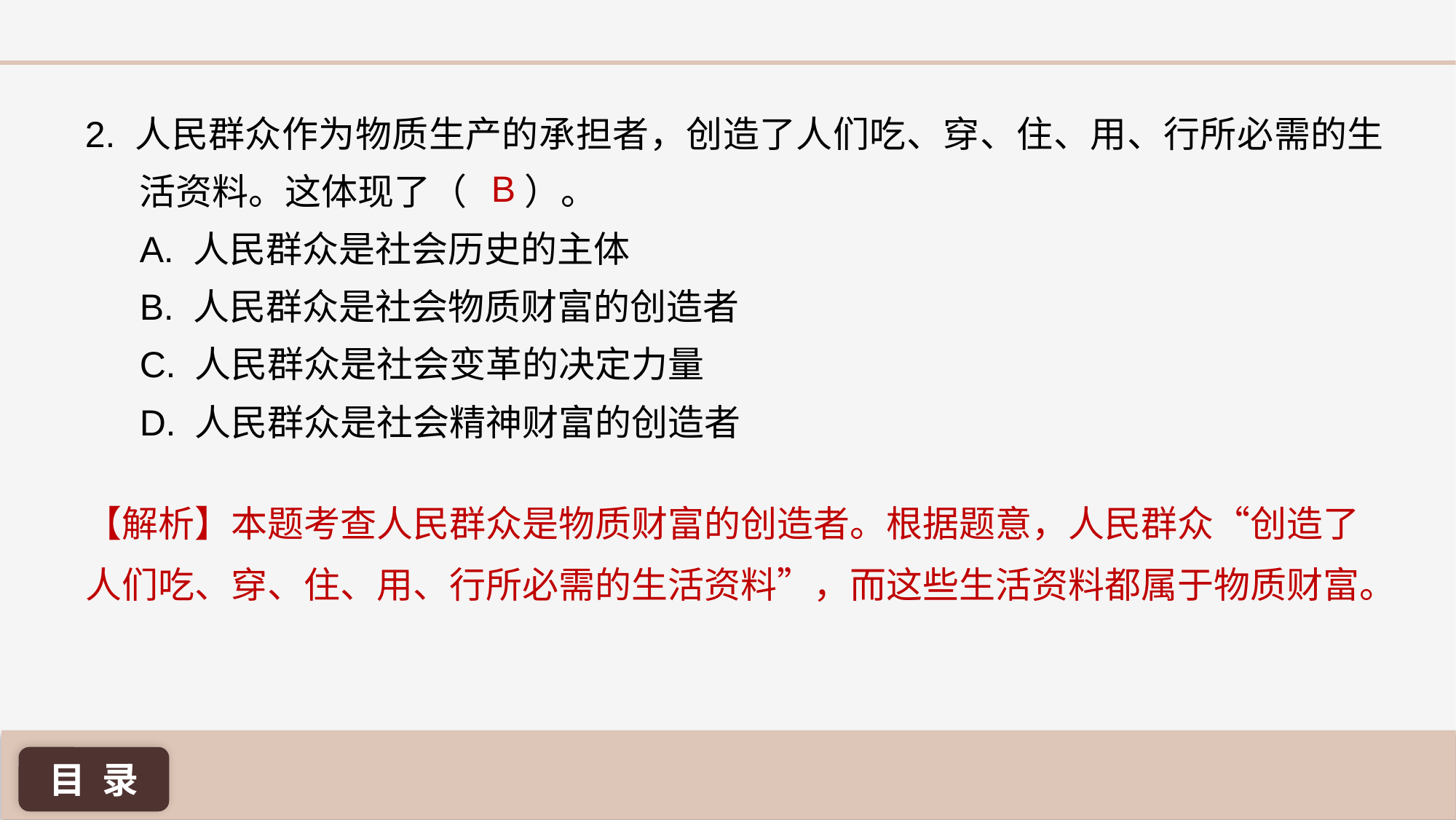

2. 人民群众作为物质生产的承担者，创造了人们吃、穿、住、用、行所必需的生活资料。这体现了（       ）。
A. 人民群众是社会历史的主体
B. 人民群众是社会物质财富的创造者
C. 人民群众是社会变革的决定力量
D. 人民群众是社会精神财富的创造者
B
【解析】本题考查人民群众是物质财富的创造者。根据题意，人民群众“创造了人们吃、穿、住、用、行所必需的生活资料”，而这些生活资料都属于物质财富。